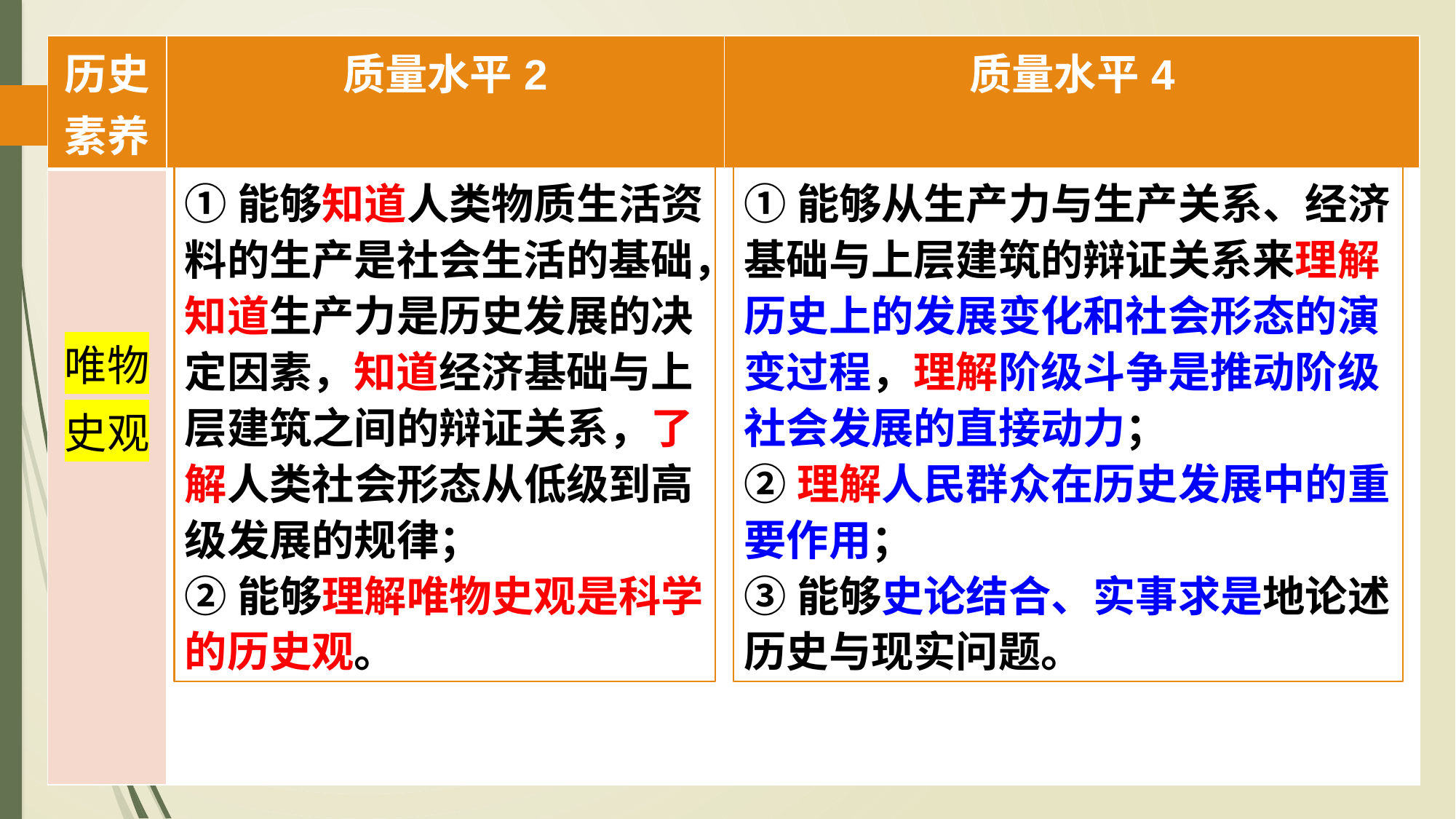

| 历史素养 | 质量水平2 | 质量水平4 |
| --- | --- | --- |
| 唯物史观 |  |  |
①能够知道人类物质生活资料的生产是社会生活的基础，知道生产力是历史发展的决定因素，知道经济基础与上层建筑之间的辩证关系，了解人类社会形态从低级到高级发展的规律；
②能够理解唯物史观是科学的历史观。
①能够从生产力与生产关系、经济基础与上层建筑的辩证关系来理解历史上的发展变化和社会形态的演变过程，理解阶级斗争是推动阶级社会发展的直接动力；
②理解人民群众在历史发展中的重要作用；
③能够史论结合、实事求是地论述历史与现实问题。